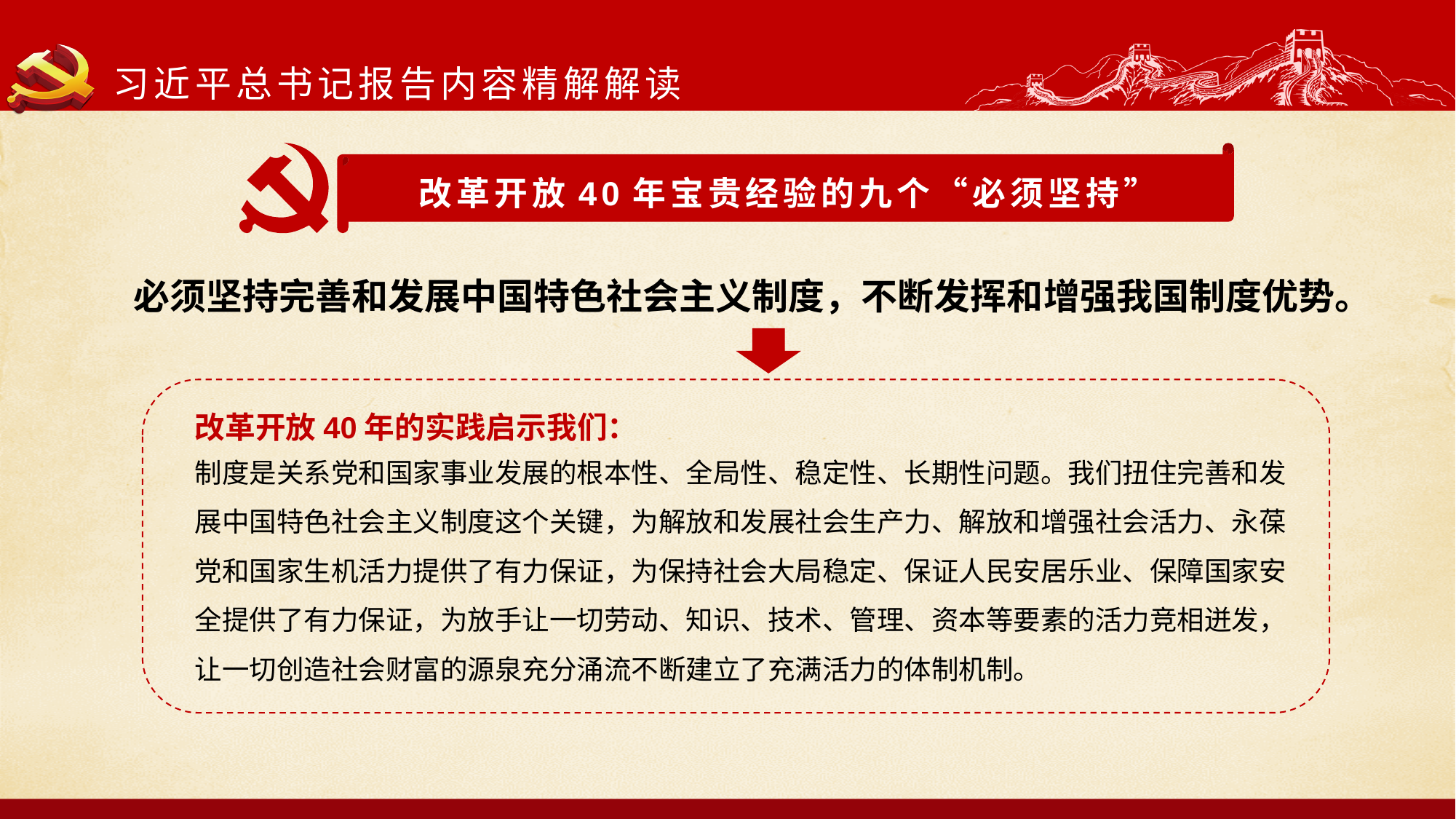

习近平总书记报告内容精解解读

改革开放40年宝贵经验的九个“必须坚持”
必须坚持完善和发展中国特色社会主义制度，不断发挥和增强我国制度优势。

改革开放40年的实践启示我们：
制度是关系党和国家事业发展的根本性、全局性、稳定性、长期性问题。我们扭住完善和发展中国特色社会主义制度这个关键，为解放和发展社会生产力、解放和增强社会活力、永葆党和国家生机活力提供了有力保证，为保持社会大局稳定、保证人民安居乐业、保障国家安全提供了有力保证，为放手让一切劳动、知识、技术、管理、资本等要素的活力竞相迸发，让一切创造社会财富的源泉充分涌流不断建立了充满活力的体制机制。